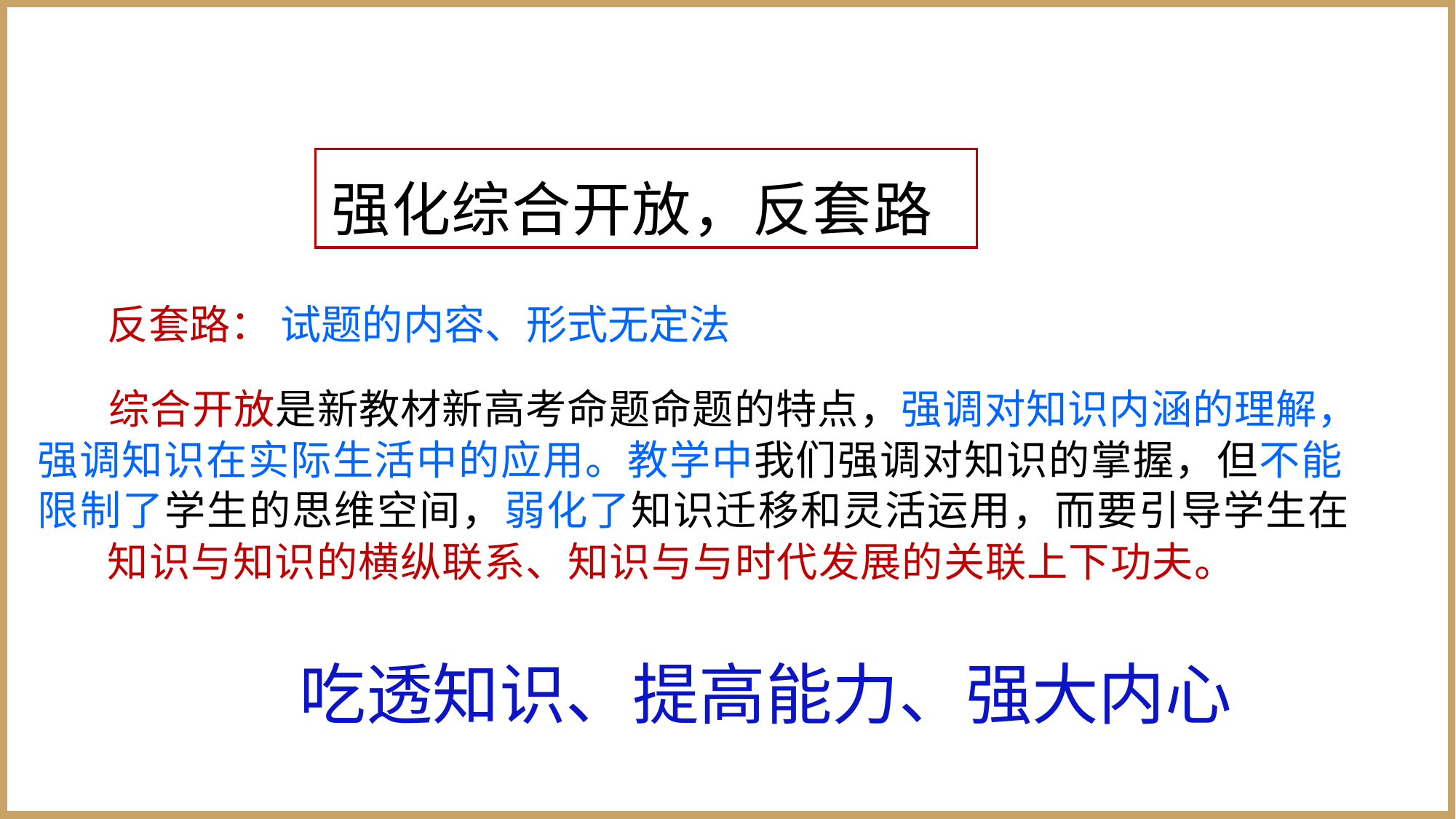

| 强化综合开放，反套路 |
| --- |

反套路： 试题的内容、形式无定法

综合开放是新教材新高考命题命题的特点，强调对知识内涵的理解，  强调知识在实际生活中的应用。教学中我们强调对知识的掌握，但不能   限制了学生的思维空间，弱化了知识迁移和灵活运用，而要引导学生在
知识与知识的横纵联系、知识与与时代发展的关联上下功夫。

吃透知识、提高能力、强大内心